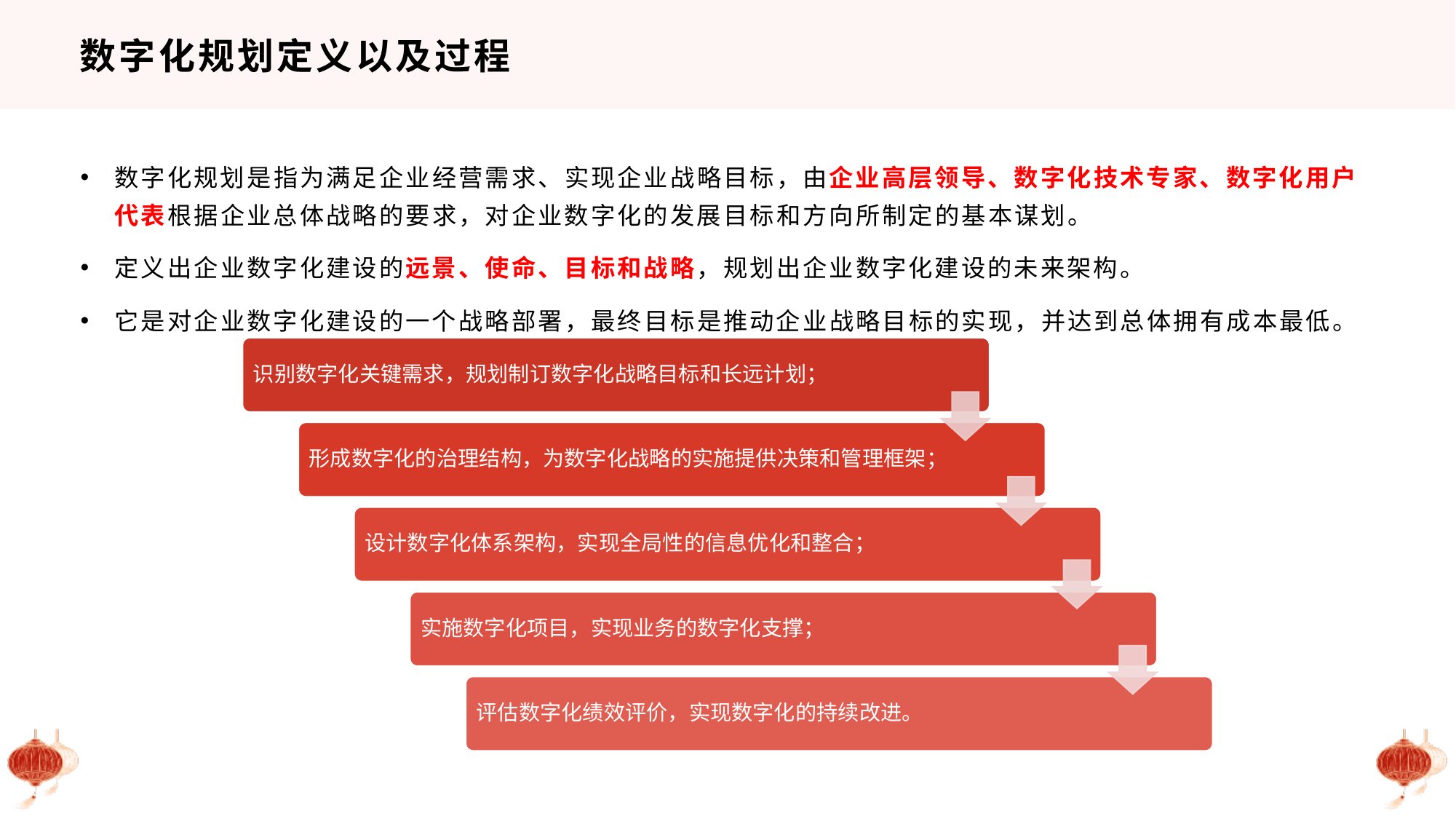

# 数字化规划定义以及过程
数字化规划是指为满足企业经营需求、实现企业战略目标，由企业高层领导、数字化技术专家、数字化用户代表根据企业总体战略的要求，对企业数字化的发展目标和方向所制定的基本谋划。
定义出企业数字化建设的远景、使命、目标和战略，规划出企业数字化建设的未来架构。
它是对企业数字化建设的一个战略部署，最终目标是推动企业战略目标的实现，并达到总体拥有成本最低。
识别数字化关键需求，规划制订数字化战略目标和长远计划；
形成数字化的治理结构，为数字化战略的实施提供决策和管理框架；
设计数字化体系架构，实现全局性的信息优化和整合；
实施数字化项目，实现业务的数字化支撑；
评估数字化绩效评价，实现数字化的持续改进。